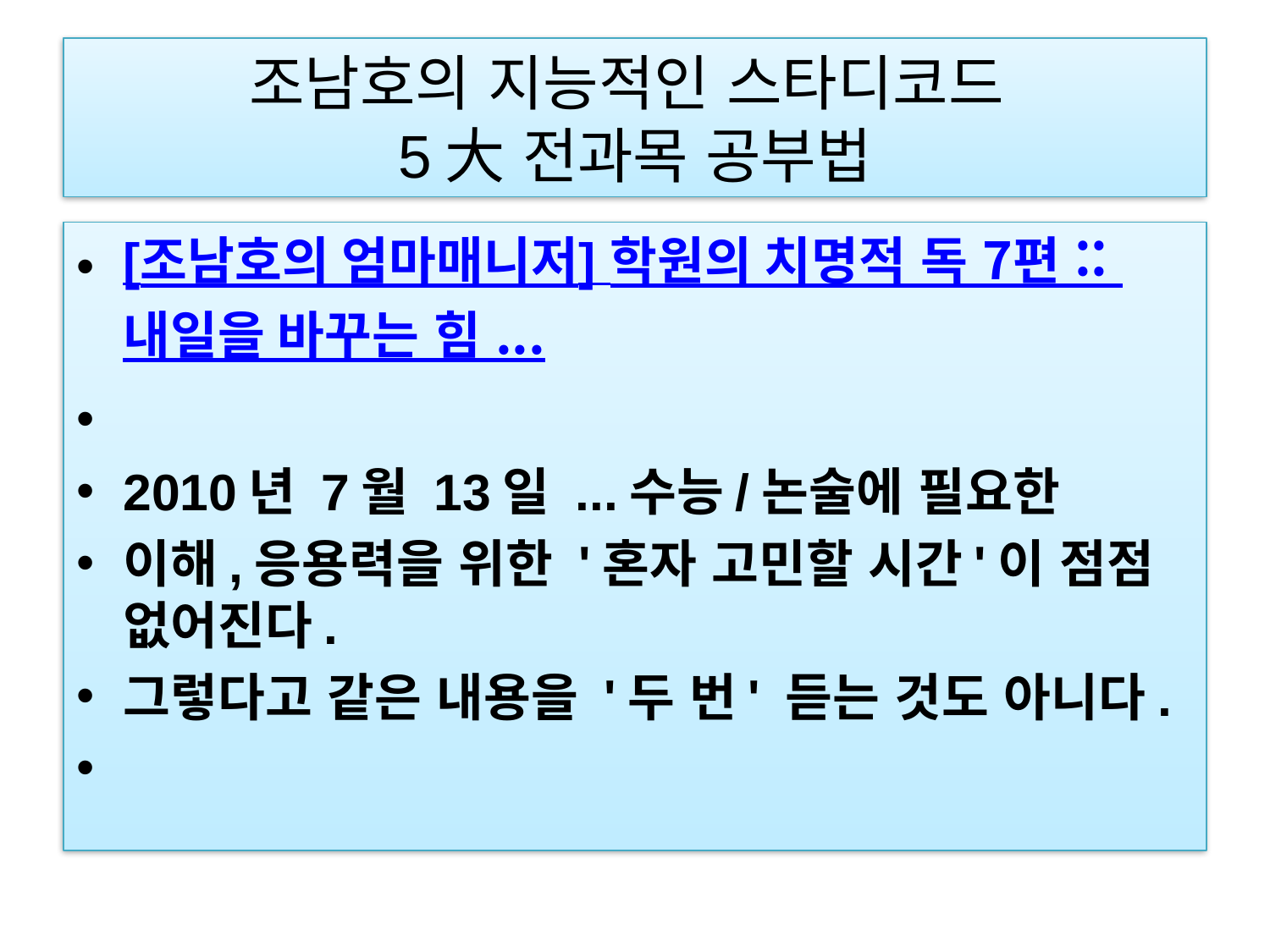

# 조남호의 지능적인 스타디코드 5大 전과목 공부법
[조남호의 엄마매니저] 학원의 치명적 독 7편 :: 내일을 바꾸는 힘 ...

2010년 7월 13일 ...수능/논술에 필요한
이해,응용력을 위한 '혼자 고민할 시간'이 점점 없어진다.
그렇다고 같은 내용을 '두 번' 듣는 것도 아니다.